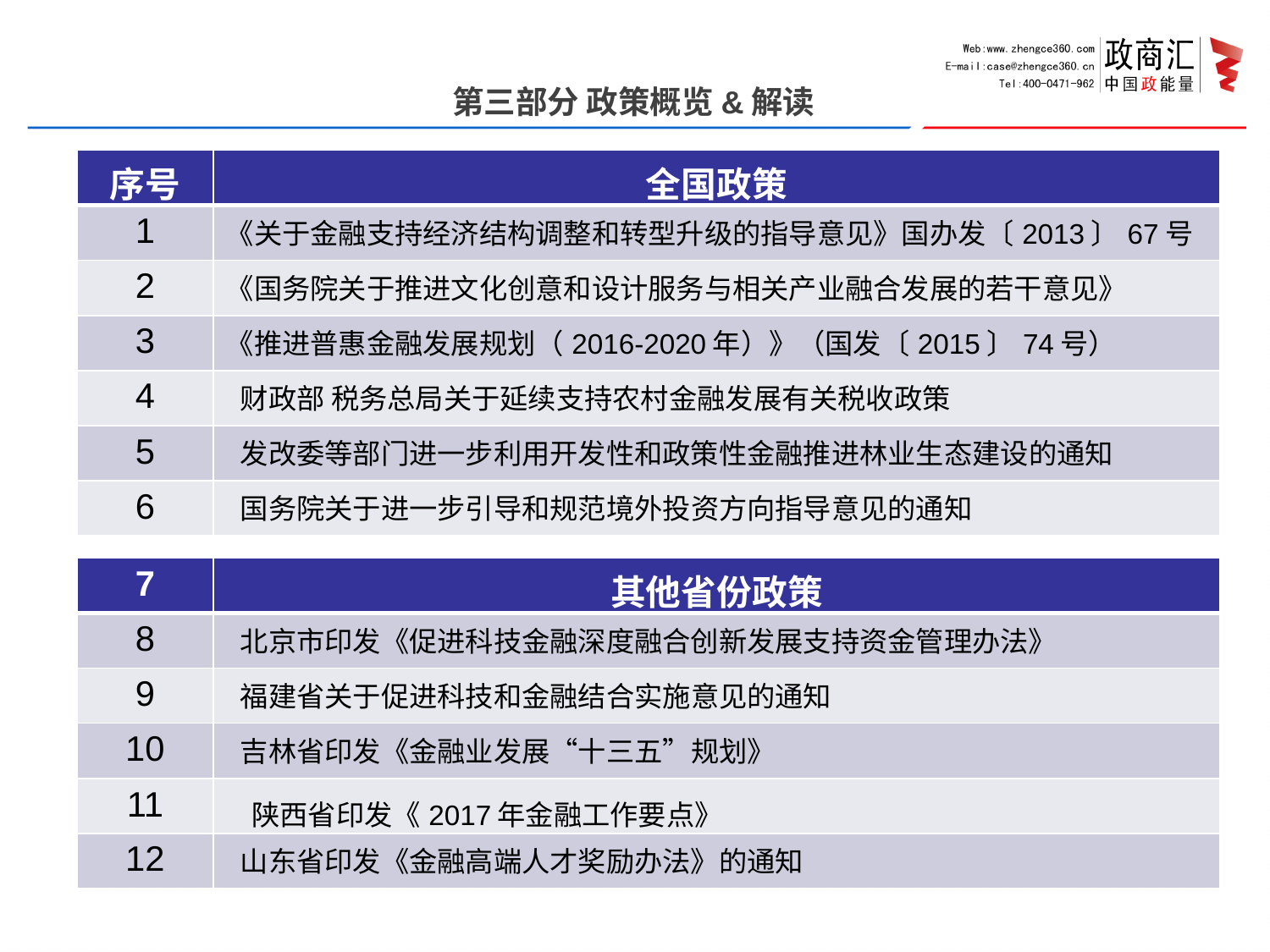

第三部分 政策概览&解读
| 序号 | 全国政策 |
| --- | --- |
| 1 | 《关于金融支持经济结构调整和转型升级的指导意见》国办发〔2013〕67号 |
| 2 | 《国务院关于推进文化创意和设计服务与相关产业融合发展的若干意见》 |
| 3 | 《推进普惠金融发展规划（2016-2020年）》（国发〔2015〕74号） |
| 4 | 财政部 税务总局关于延续支持农村金融发展有关税收政策 |
| 5 | 发改委等部门进一步利用开发性和政策性金融推进林业生态建设的通知 |
| 6 | 国务院关于进一步引导和规范境外投资方向指导意见的通知 |
| 7 | 其他省份政策 |
| --- | --- |
| 8 | 北京市印发《促进科技金融深度融合创新发展支持资金管理办法》 |
| 9 | 福建省关于促进科技和金融结合实施意见的通知 |
| 10 | 吉林省印发《金融业发展“十三五”规划》 |
| 11 | 陕西省印发《2017年金融工作要点》 |
| 12 | 山东省印发《金融高端人才奖励办法》的通知 |